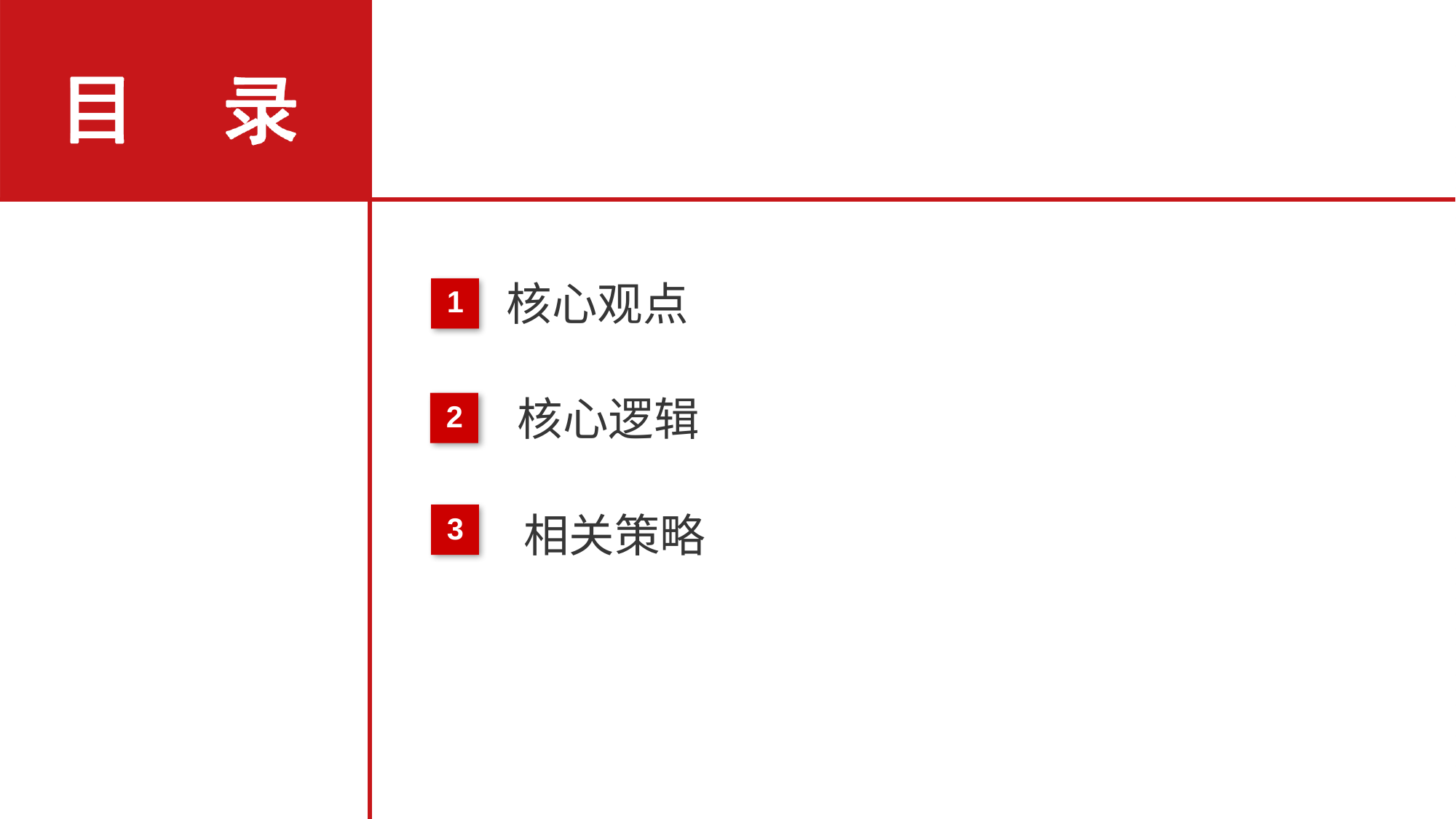

核心观点
1

核心逻辑
2

相关策略
3

3